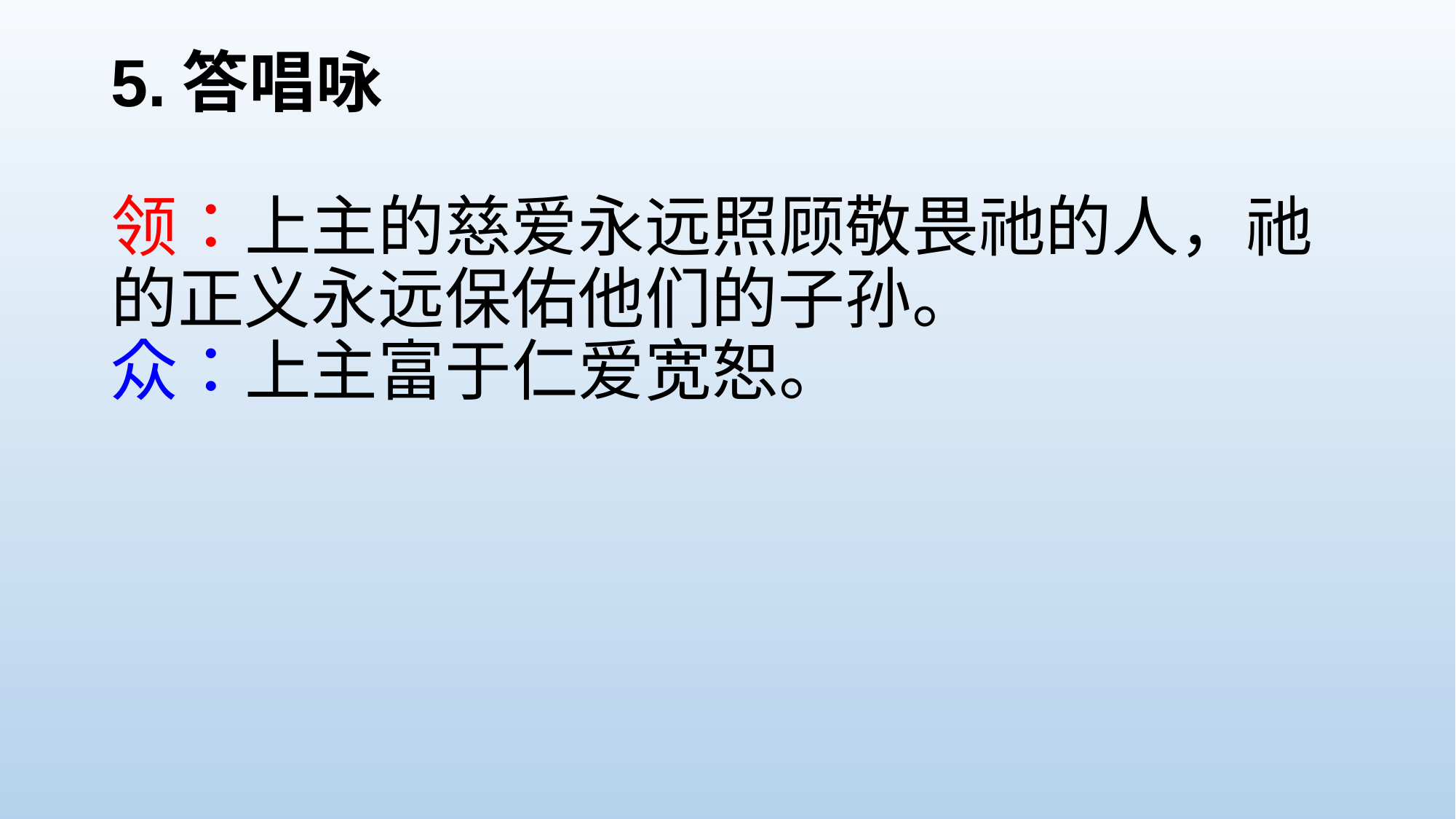

# 5.答唱咏 领：上主的慈爱永远照顾敬畏祂的人，祂的正义永远保佑他们的子孙。 众：上主富于仁爱宽恕。